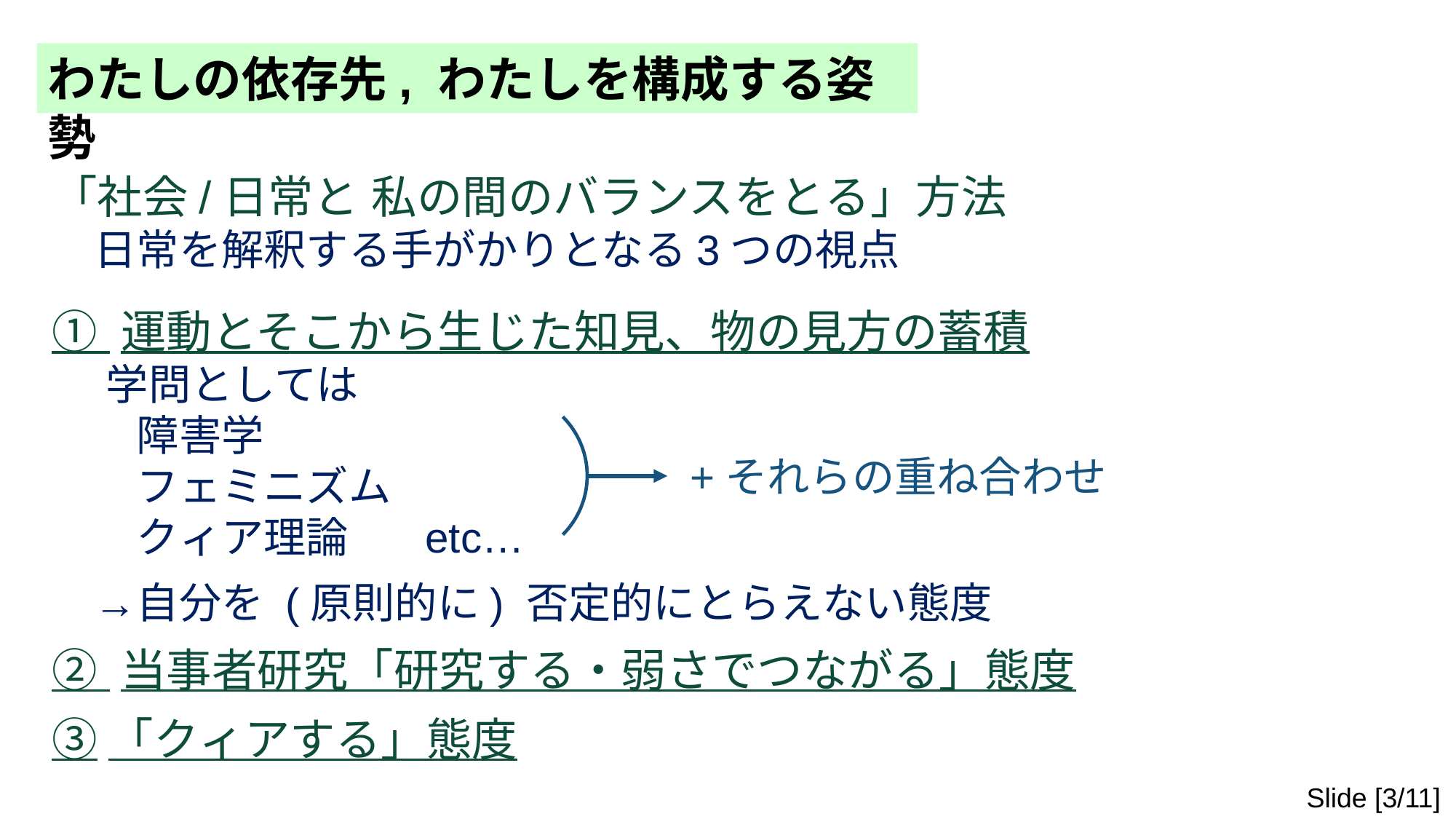

わたしの依存先, わたしを構成する姿勢
「社会/日常と 私の間のバランスをとる」方法
　日常を解釈する手がかりとなる3つの視点

① 運動とそこから生じた知見、物の見方の蓄積
　 学問としては
　　障害学
　　フェミニズム
　　クィア理論	   etc…

　→自分を (原則的に) 否定的にとらえない態度

② 当事者研究「研究する・弱さでつながる」態度

③「クィアする」態度

+それらの重ね合わせ
私にとっての使い分けは バランスをとる場面が
相対的に生活的な方面か社会的な方面かの違い